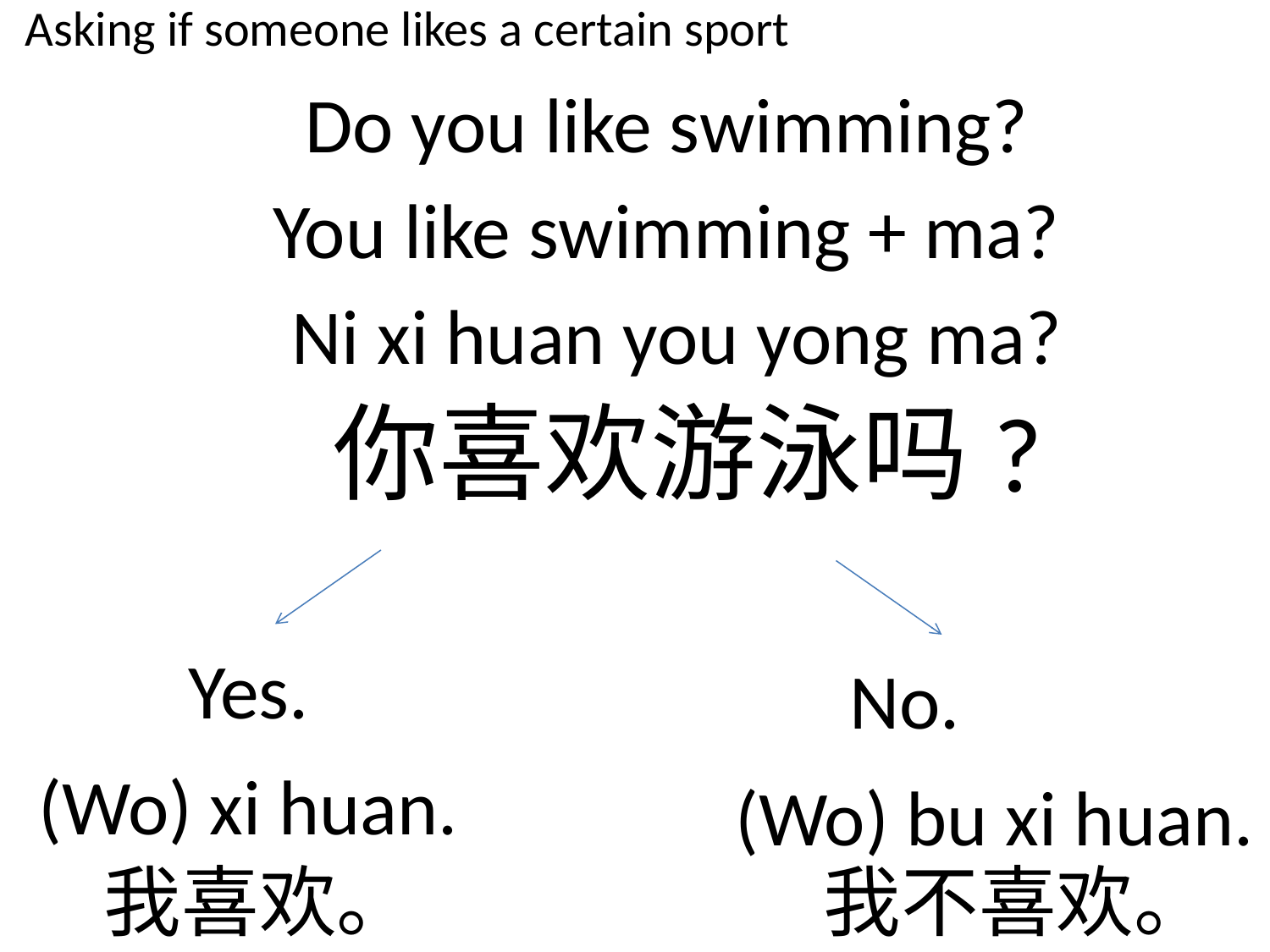

# Asking if someone likes a certain sport
Do you like swimming?
You like swimming + ma?
Ni xi huan you yong ma?
你喜欢游泳吗?
Yes.
No.
(Wo) xi huan.
(Wo) bu xi huan.
我喜欢。
我不喜欢。